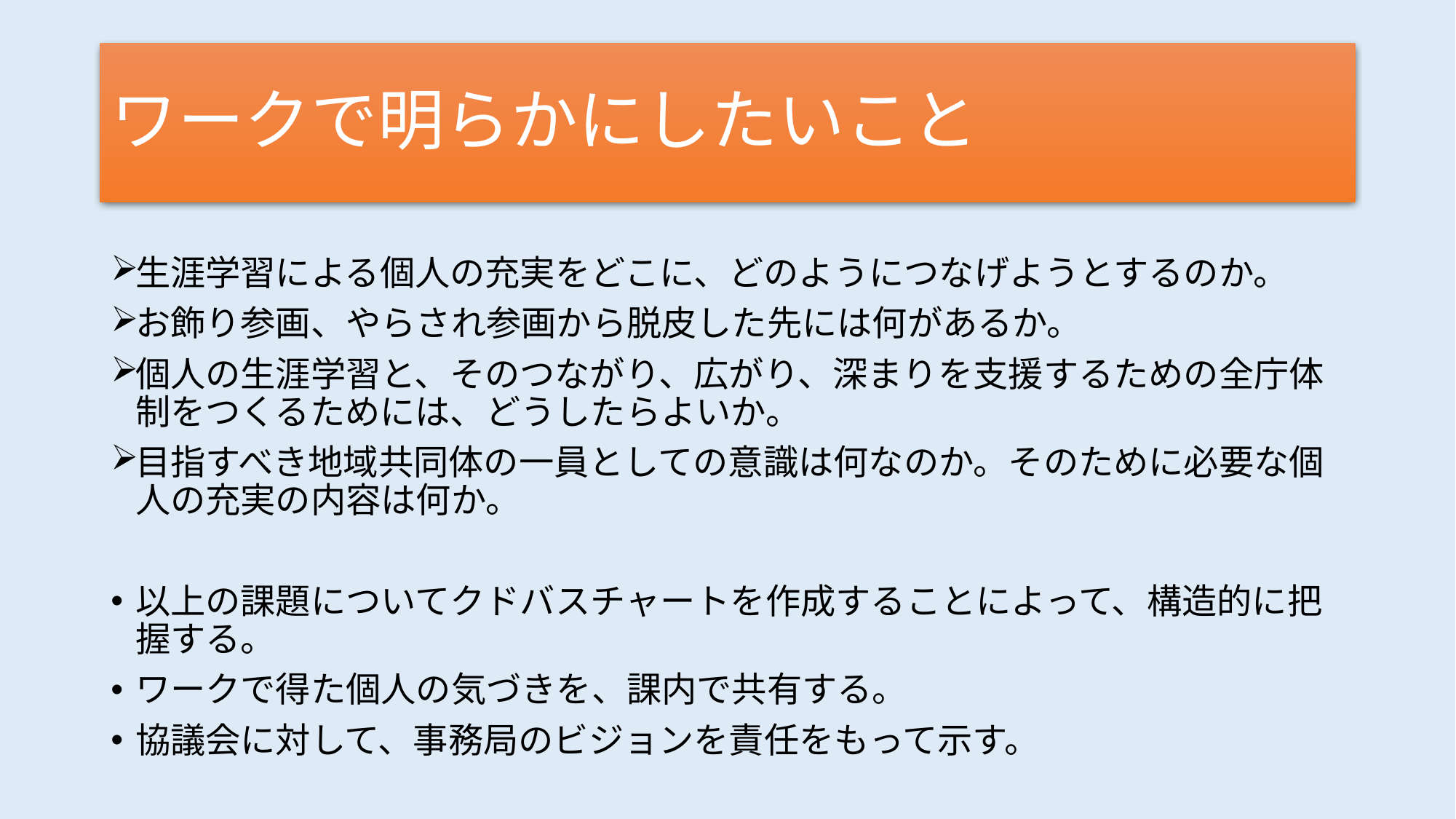

# ワークで明らかにしたいこと
生涯学習による個人の充実をどこに、どのようにつなげようとするのか。
お飾り参画、やらされ参画から脱皮した先には何があるか。
個人の生涯学習と、そのつながり、広がり、深まりを支援するための全庁体制をつくるためには、どうしたらよいか。
目指すべき地域共同体の一員としての意識は何なのか。そのために必要な個人の充実の内容は何か。

以上の課題についてクドバスチャートを作成することによって、構造的に把握する。
ワークで得た個人の気づきを、課内で共有する。
協議会に対して、事務局のビジョンを責任をもって示す。